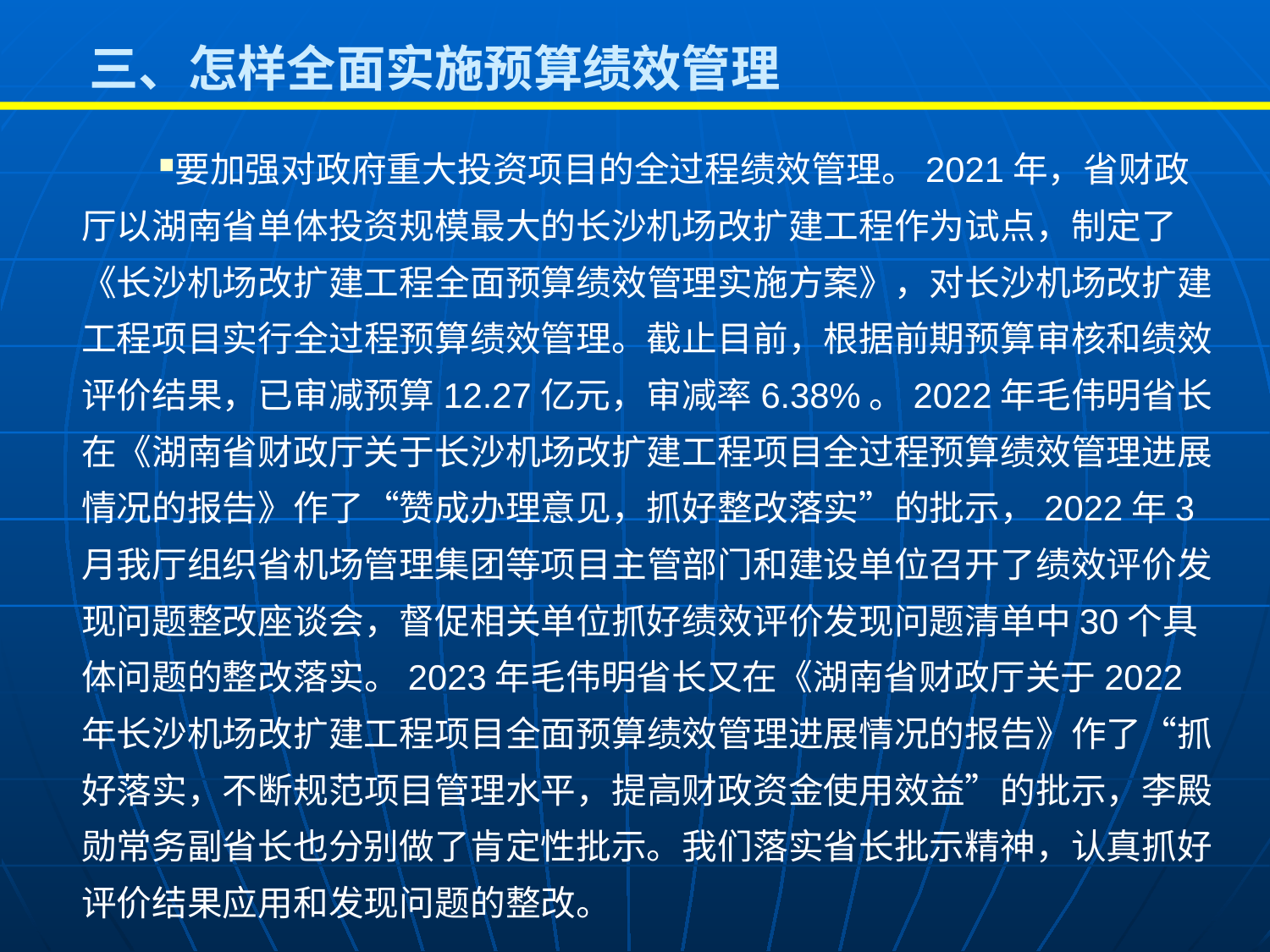

# 三、怎样全面实施预算绩效管理

要加强对政府重大投资项目的全过程绩效管理。2021年，省财政厅以湖南省单体投资规模最大的长沙机场改扩建工程作为试点，制定了《长沙机场改扩建工程全面预算绩效管理实施方案》，对长沙机场改扩建工程项目实行全过程预算绩效管理。截止目前，根据前期预算审核和绩效评价结果，已审减预算12.27亿元，审减率6.38%。2022年毛伟明省长在《湖南省财政厅关于长沙机场改扩建工程项目全过程预算绩效管理进展情况的报告》作了“赞成办理意见，抓好整改落实”的批示，2022年3月我厅组织省机场管理集团等项目主管部门和建设单位召开了绩效评价发现问题整改座谈会，督促相关单位抓好绩效评价发现问题清单中30个具体问题的整改落实。2023年毛伟明省长又在《湖南省财政厅关于2022年长沙机场改扩建工程项目全面预算绩效管理进展情况的报告》作了“抓好落实，不断规范项目管理水平，提高财政资金使用效益”的批示，李殿勋常务副省长也分别做了肯定性批示。我们落实省长批示精神，认真抓好评价结果应用和发现问题的整改。